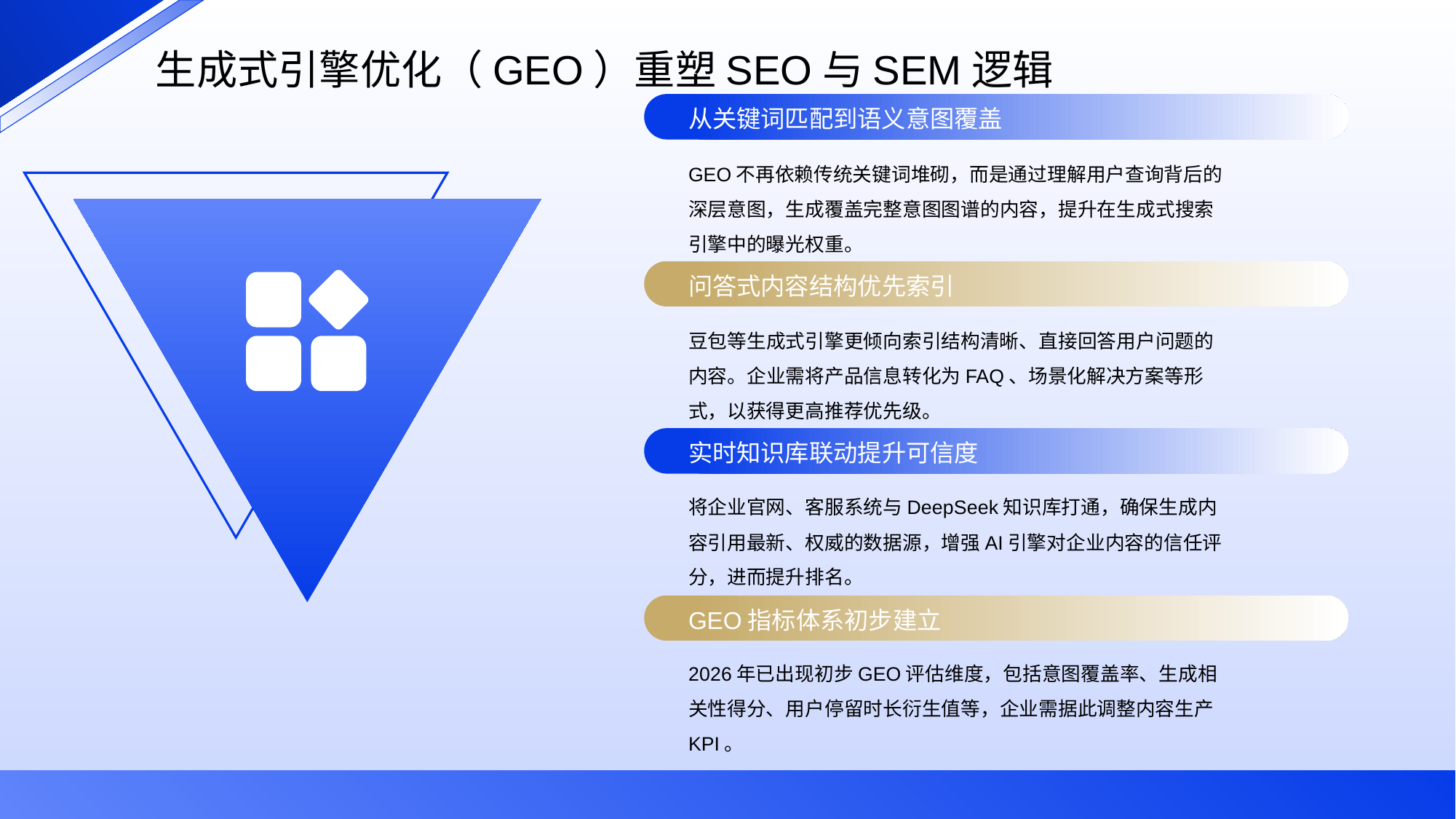

生成式引擎优化（GEO）重塑SEO与SEM逻辑

从关键词匹配到语义意图覆盖
GEO不再依赖传统关键词堆砌，而是通过理解用户查询背后的深层意图，生成覆盖完整意图图谱的内容，提升在生成式搜索引擎中的曝光权重。

问答式内容结构优先索引

豆包等生成式引擎更倾向索引结构清晰、直接回答用户问题的内容。企业需将产品信息转化为FAQ、场景化解决方案等形式，以获得更高推荐优先级。

实时知识库联动提升可信度
将企业官网、客服系统与DeepSeek知识库打通，确保生成内容引用最新、权威的数据源，增强AI引擎对企业内容的信任评分，进而提升排名。

GEO指标体系初步建立
2026年已出现初步GEO评估维度，包括意图覆盖率、生成相关性得分、用户停留时长衍生值等，企业需据此调整内容生产KPI。